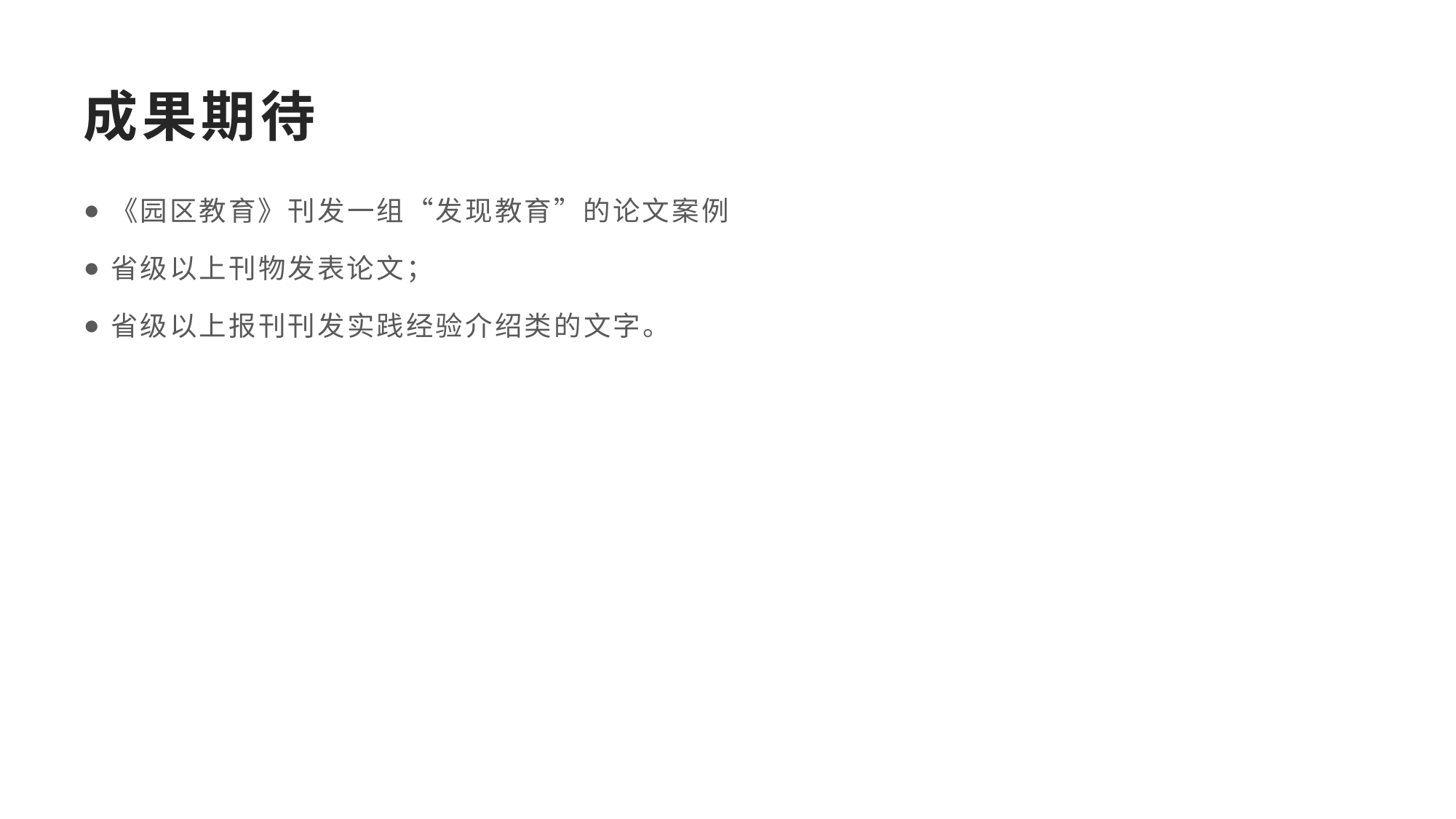

# 成果期待
《园区教育》刊发一组“发现教育”的论文案例
省级以上刊物发表论文；
省级以上报刊刊发实践经验介绍类的文字。